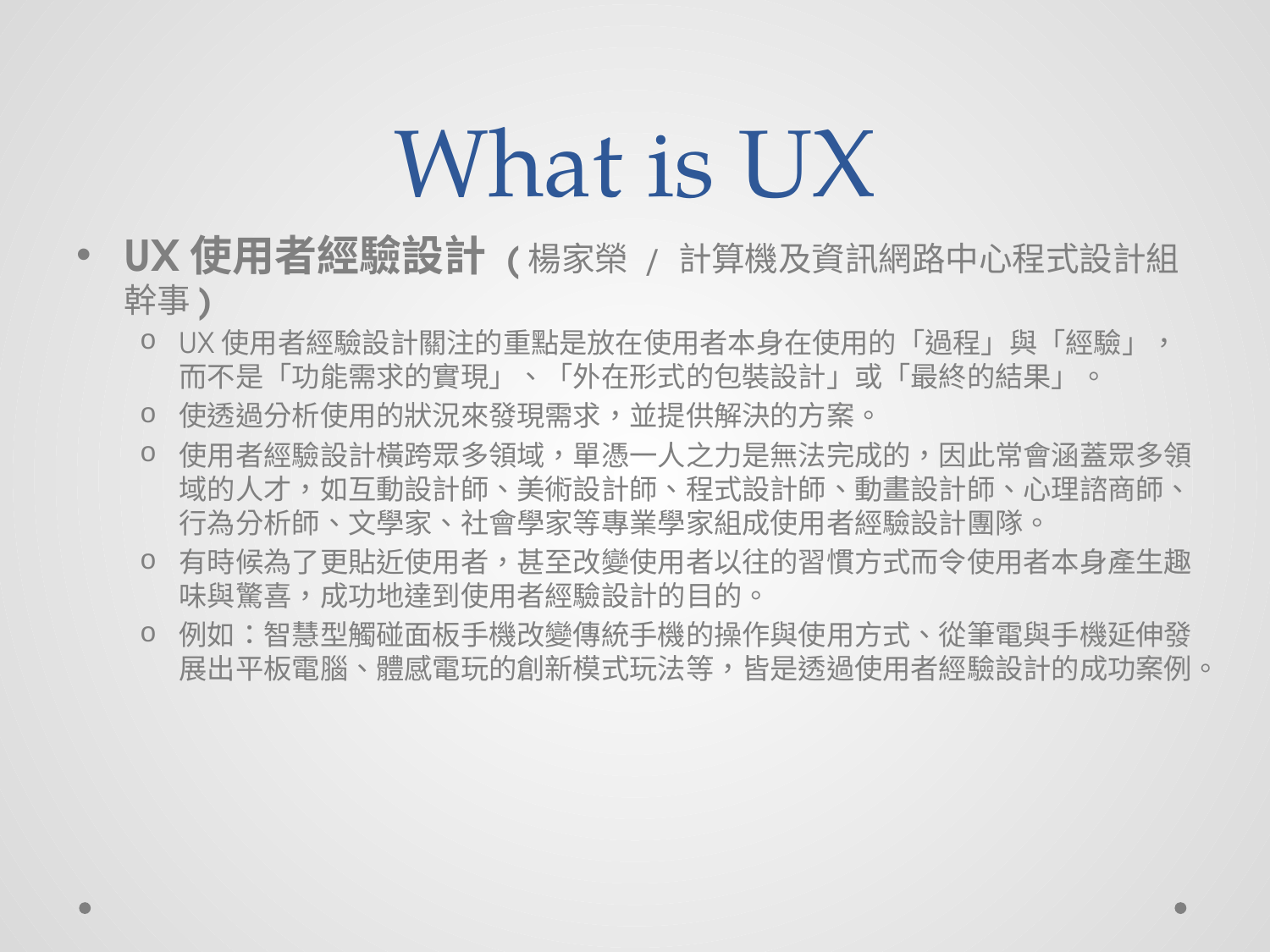

# What is UX
UX使用者經驗設計 (楊家榮 / 計算機及資訊網路中心程式設計組幹事)
UX使用者經驗設計關注的重點是放在使用者本身在使用的「過程」與「經驗」，而不是「功能需求的實現」、「外在形式的包裝設計」或「最終的結果」。
使透過分析使用的狀況來發現需求，並提供解決的方案。
使用者經驗設計橫跨眾多領域，單憑一人之力是無法完成的，因此常會涵蓋眾多領域的人才，如互動設計師、美術設計師、程式設計師、動畫設計師、心理諮商師、行為分析師、文學家、社會學家等專業學家組成使用者經驗設計團隊。
有時候為了更貼近使用者，甚至改變使用者以往的習慣方式而令使用者本身產生趣味與驚喜，成功地達到使用者經驗設計的目的。
例如：智慧型觸碰面板手機改變傳統手機的操作與使用方式、從筆電與手機延伸發展出平板電腦、體感電玩的創新模式玩法等，皆是透過使用者經驗設計的成功案例。